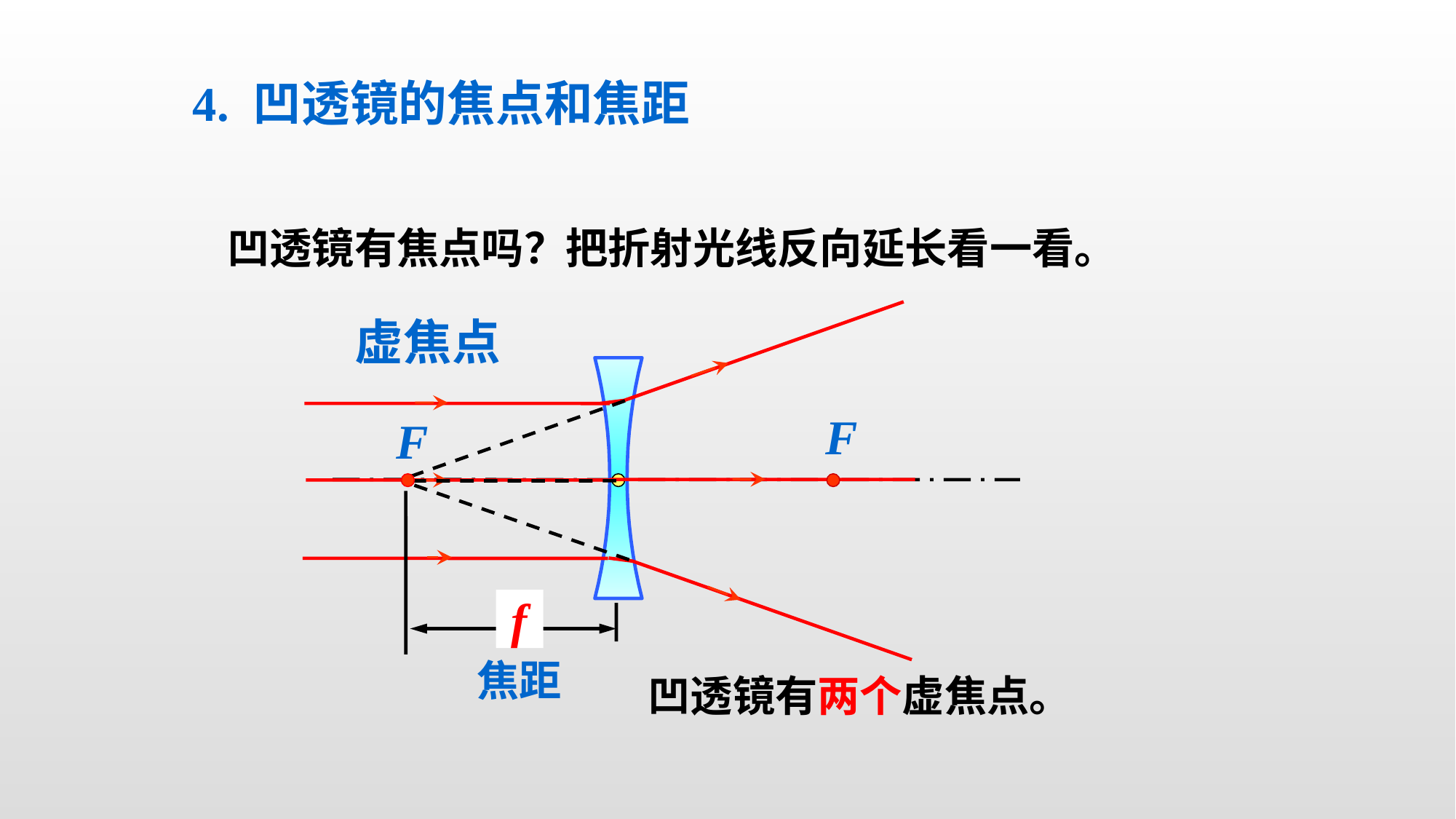

4. 凹透镜的焦点和焦距
凹透镜有焦点吗？
把折射光线反向延长看一看。

虚焦点

F

F

f

焦距
凹透镜有两个虚焦点。